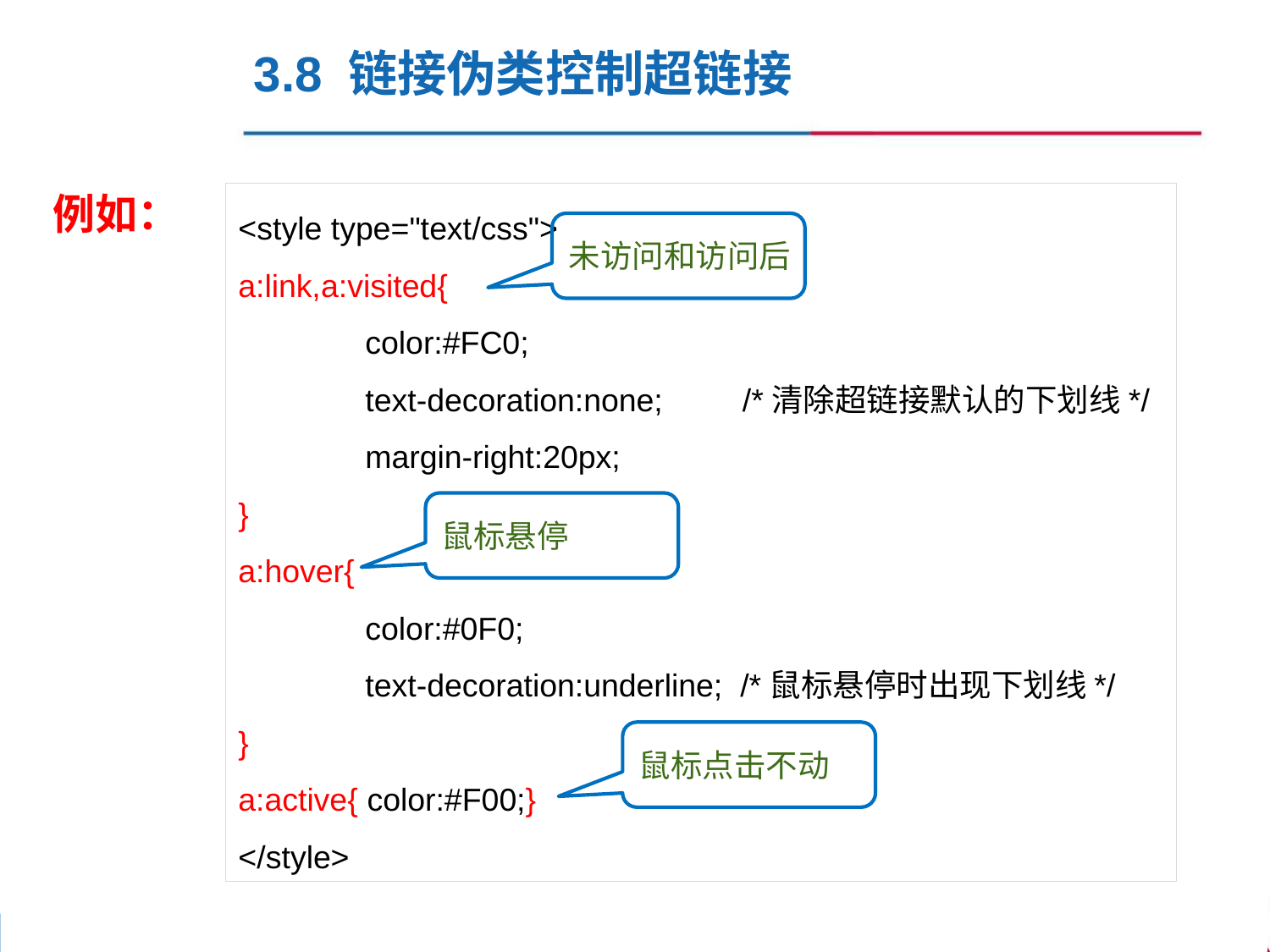

3.8 链接伪类控制超链接
例如：
<style type="text/css">
a:link,a:visited{
	color:#FC0;
	text-decoration:none;         /*清除超链接默认的下划线*/
	margin-right:20px;
}
a:hover{
	color:#0F0;
	text-decoration:underline;  /*鼠标悬停时出现下划线*/
}
a:active{ color:#F00;}
</style>

未访问和访问后

鼠标悬停

鼠标点击不动